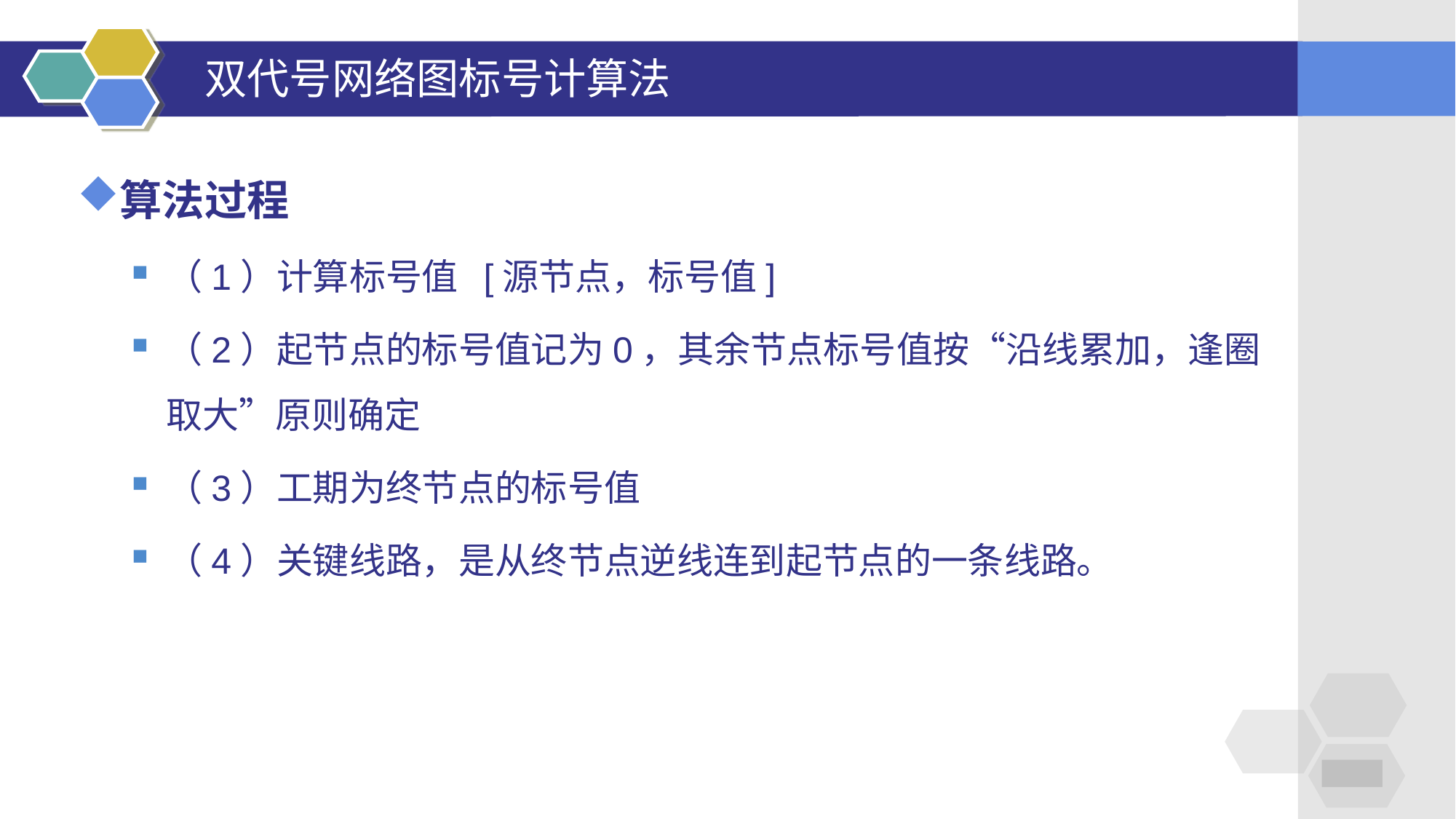

# 双代号网络图标号计算法
算法过程
（1）计算标号值  [源节点，标号值]
（2）起节点的标号值记为0，其余节点标号值按“沿线累加，逢圈取大”原则确定
（3）工期为终节点的标号值
（4）关键线路，是从终节点逆线连到起节点的一条线路。

5